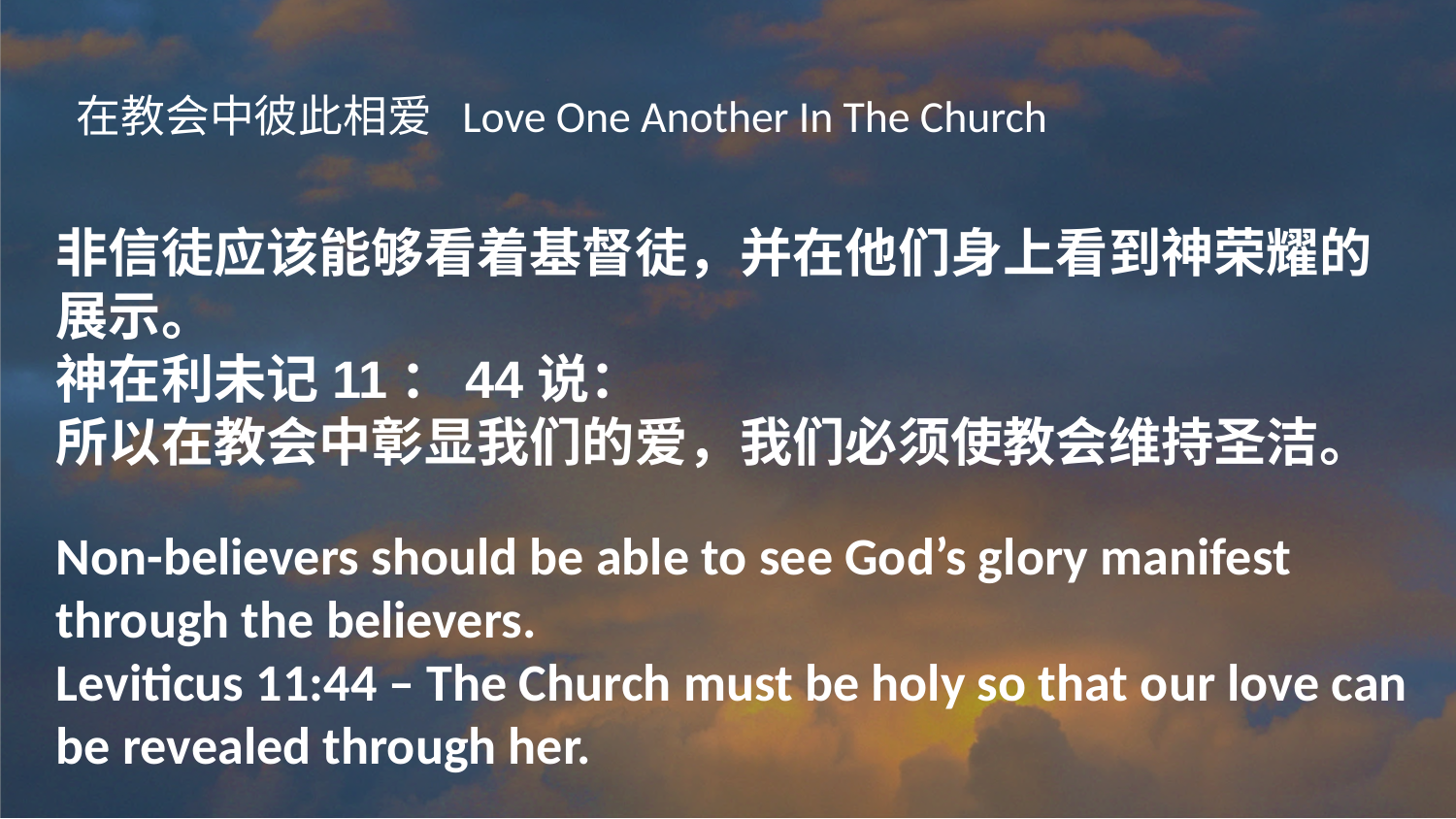

在教会中彼此相爱  Love One Another In The Church
非信徒应该能够看着基督徒，并在他们身上看到神荣耀的展示。
神在利未记11：44说：
所以在教会中彰显我们的爱，我们必须使教会维持圣洁。
Non-believers should be able to see God’s glory manifest through the believers.
Leviticus 11:44 – The Church must be holy so that our love can be revealed through her.